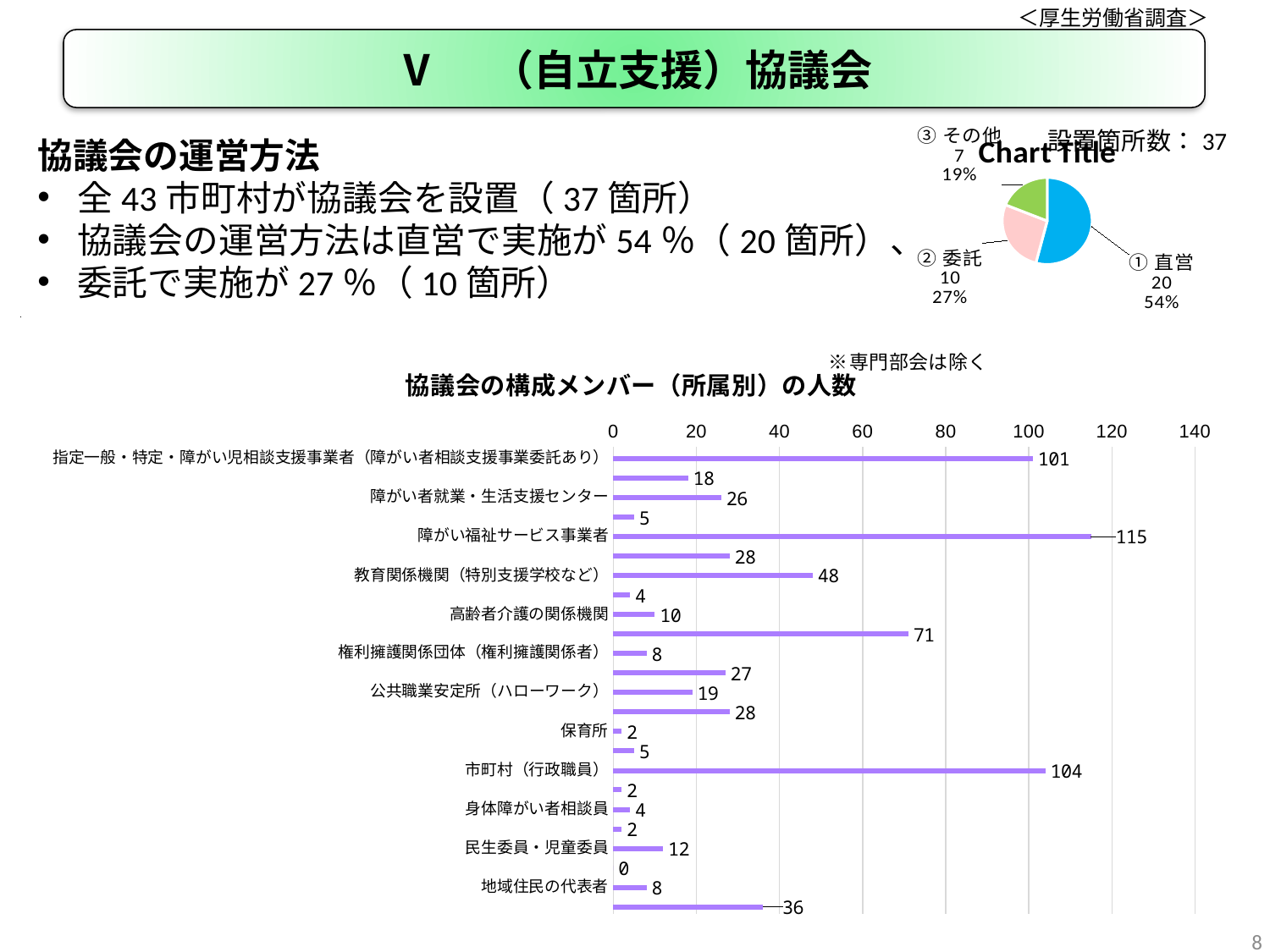

＜厚生労働省調査＞
Ⅴ　（自立支援）協議会

### Chart:

| Category |  |
|---|---|
| ①直営 | 20.0 |
| ②委託 | 10.0 |
| ③その他 | 7.0 |
設置箇所数：37
協議会の運営方法
全43市町村が協議会を設置（37箇所）
協議会の運営方法は直営で実施が54％（20箇所）、
委託で実施が27％（10箇所）

### Chart

| Category |
|---|

### Chart: 協議会の構成メンバー（所属別）の人数

| Category |  |  |
|---|---|---|
| 指定一般・特定・障がい児相談支援事業者（障がい者相談支援事業委託あり） | None | 101.0 |
| 指定一般・特定・障がい児相談支援事業者（障がい者相談支援事業委託なし） | None | 18.0 |
| 障がい者就業・生活支援センター | None | 26.0 |
| 発達障がい者支援センター | None | 5.0 |
| 障がい福祉サービス事業者 | None | 115.0 |
| 医療機関（病院・診療所など） | None | 28.0 |
| 教育関係機関（特別支援学校など） | None | 48.0 |
| 民間企業 | None | 4.0 |
| 高齢者介護の関係機関 | None | 10.0 |
| 障がい当事者団体・障がい当事者及びその家族（障がい者相談員を除く） | None | 71.0 |
| 権利擁護関係団体（権利擁護関係者） | None | 8.0 |
| 大学等（学識経験者など） | None | 27.0 |
| 公共職業安定所（ハローワーク） | None | 19.0 |
| 保健所・保健センター | None | 28.0 |
| 保育所 | None | 2.0 |
| 児童相談所 | None | 5.0 |
| 市町村（行政職員） | None | 104.0 |
| 都道府県（行政職員） | None | 2.0 |
| 身体障がい者相談員 | None | 4.0 |
| 知的障がい者相談員 | None | 2.0 |
| 民生委員・児童委員 | None | 12.0 |
| 主任児童委員 | None | 0.0 |
| 地域住民の代表者 | None | 8.0 |
| その他 | None | 36.0 |
8